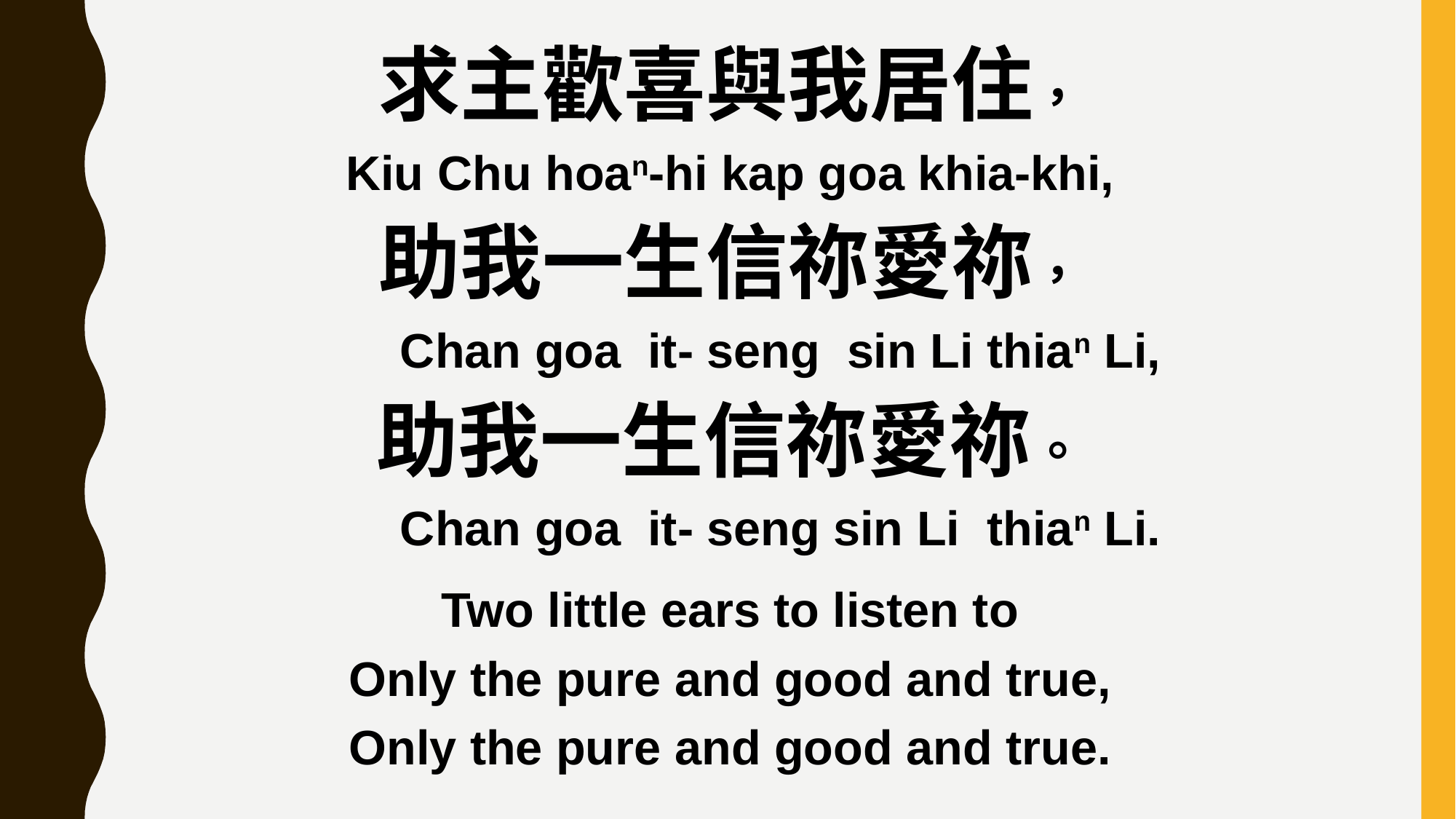

求主歡喜與我居住，
Kiu Chu hoan-hi kap goa khia-khi,
助我一生信祢愛祢，
               Chan goa  it- seng  sin Li thian Li,
助我一生信祢愛祢。
               Chan goa  it- seng sin Li  thian Li.

Two little ears to listen to
Only the pure and good and true,
Only the pure and good and true.